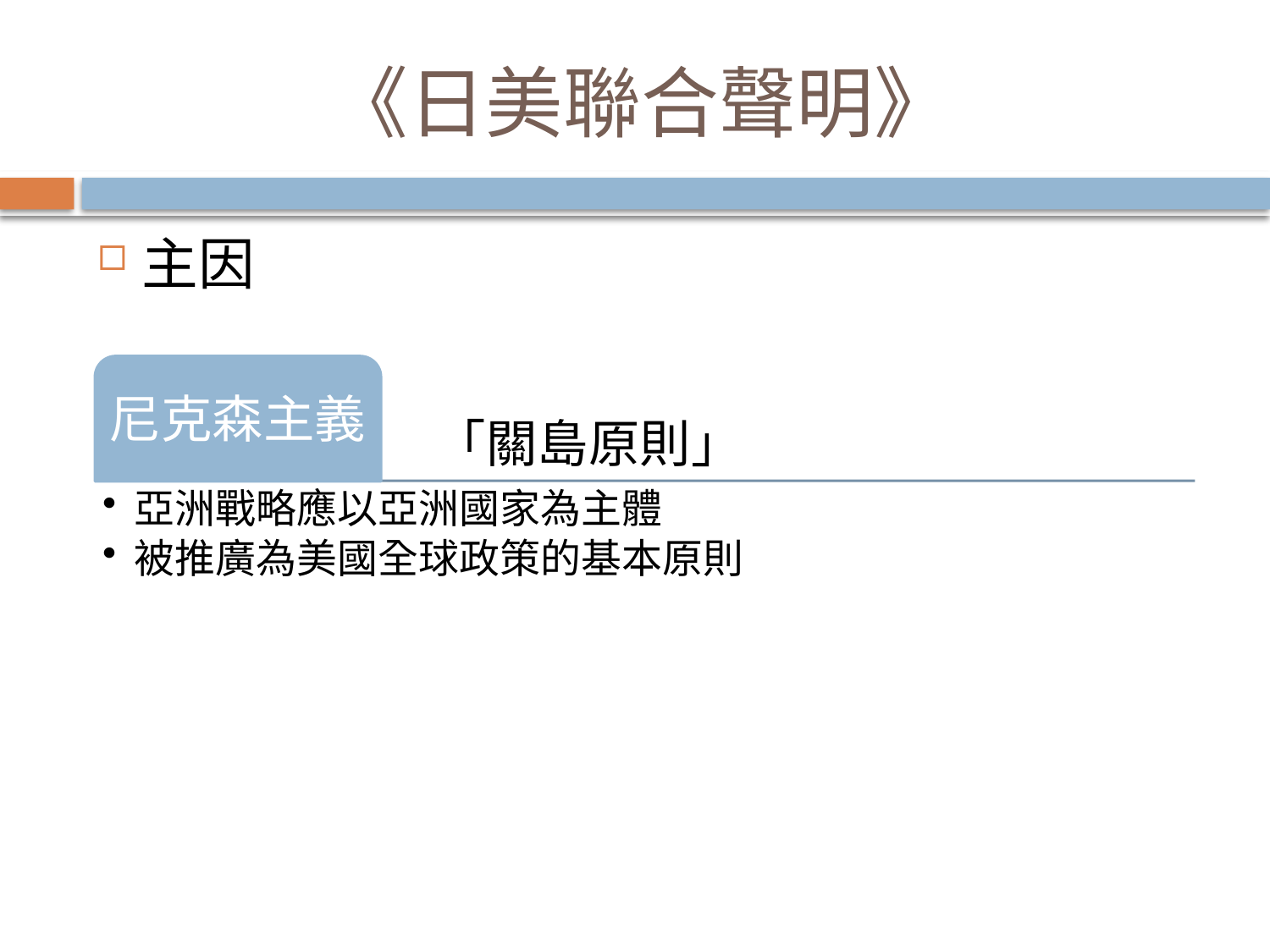

# 《日美聯合聲明》
主因
   「關島原則」
尼克森主義
亞洲戰略應以亞洲國家為主體
被推廣為美國全球政策的基本原則